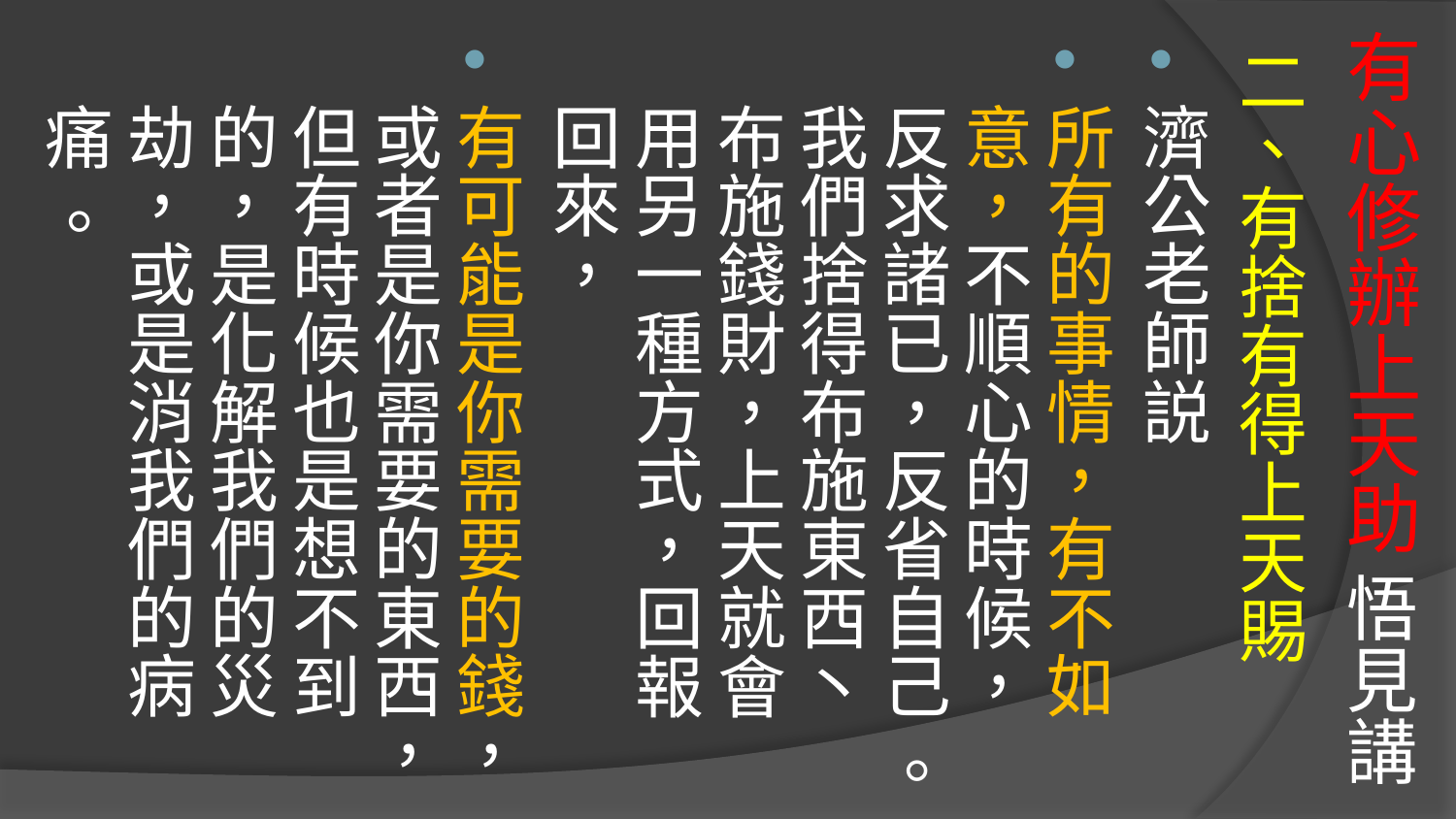

# 有心修辦上天助 悟見講
二、有捨有得上天賜
濟公老師説
所有的事情，有不如意，不順心的時候，反求諸已，反省自己 。我們捨得布施東西丶布施錢財，上天就會用另一種方式，回報回來，
有可能是你需要的錢，或者是你需要的東西，但有時候也是想不到的，是化解我們的災劫，或是消我們的病痛 。